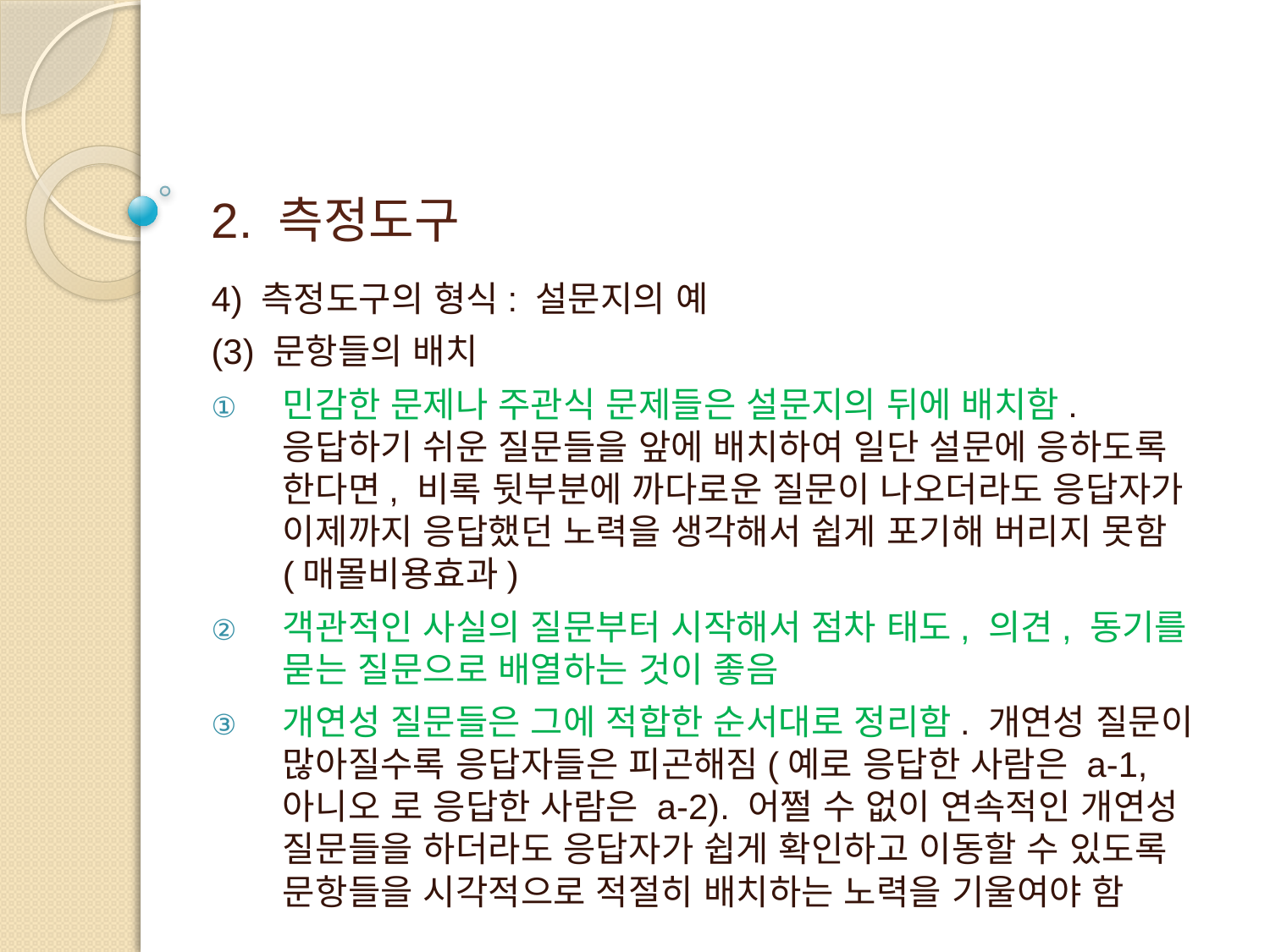

# 2. 측정도구
4) 측정도구의 형식: 설문지의 예
(3) 문항들의 배치
민감한 문제나 주관식 문제들은 설문지의 뒤에 배치함. 응답하기 쉬운 질문들을 앞에 배치하여 일단 설문에 응하도록 한다면, 비록 뒷부분에 까다로운 질문이 나오더라도 응답자가 이제까지 응답했던 노력을 생각해서 쉽게 포기해 버리지 못함(매몰비용효과)
객관적인 사실의 질문부터 시작해서 점차 태도, 의견, 동기를 묻는 질문으로 배열하는 것이 좋음
개연성 질문들은 그에 적합한 순서대로 정리함. 개연성 질문이 많아질수록 응답자들은 피곤해짐(예로 응답한 사람은 a-1, 아니오 로 응답한 사람은 a-2). 어쩔 수 없이 연속적인 개연성 질문들을 하더라도 응답자가 쉽게 확인하고 이동할 수 있도록 문항들을 시각적으로 적절히 배치하는 노력을 기울여야 함